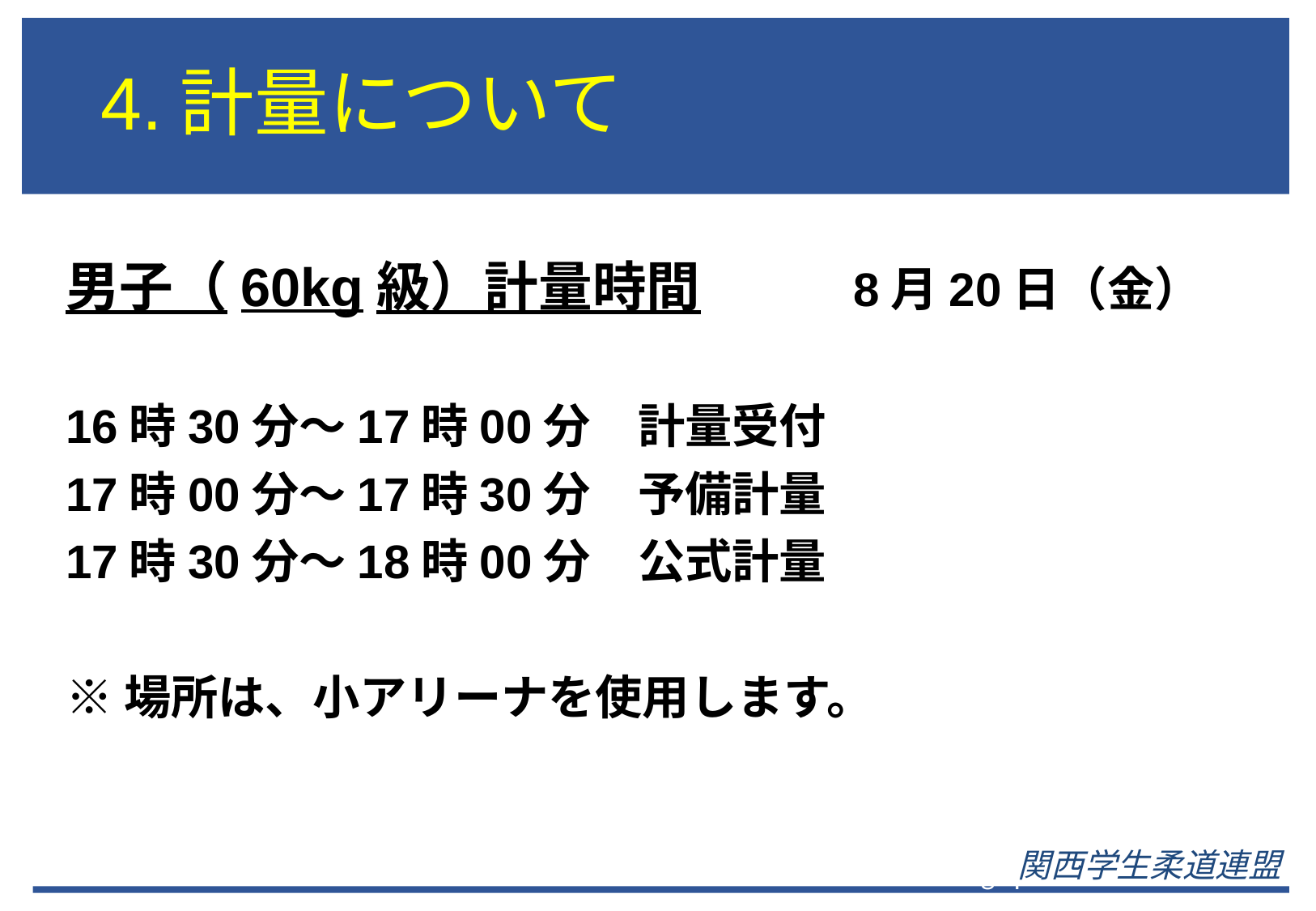

# 4.計量について

男子（60kg級）計量時間　　　8月20日（金）

16時30分～17時00分　計量受付
17時00分～17時30分　予備計量
17時30分～18時00分　公式計量

※場所は、小アリーナを使用します。

関西学生柔道連盟